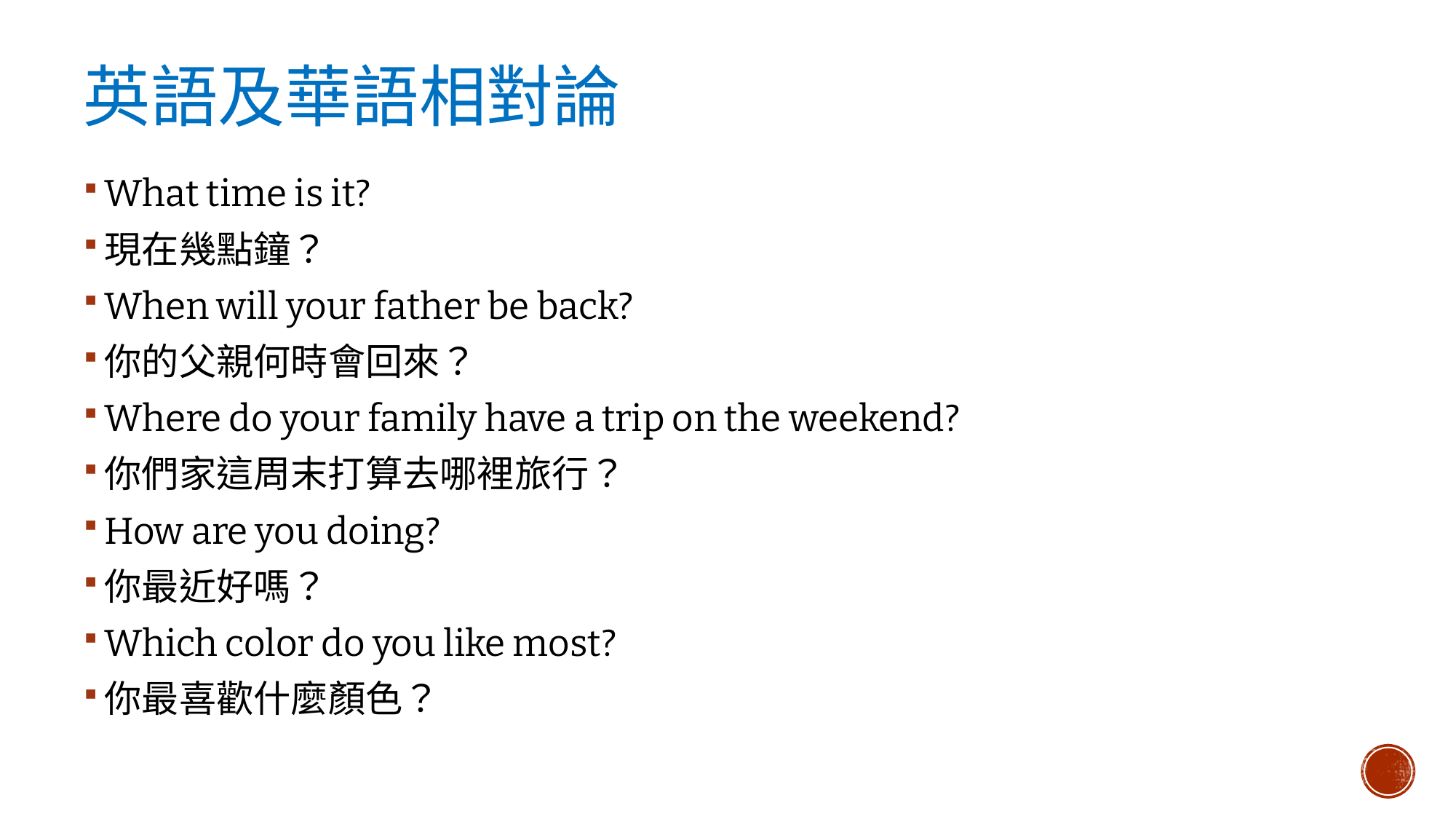

英語及華語相對論
What time is it?
現在幾點鐘？
When will your father be back?
你的父親何時會回來？
Where do your family have a trip on the weekend?
你們家這周末打算去哪裡旅行？
How are you doing?
你最近好嗎？
Which color do you like most?
你最喜歡什麼顏色？